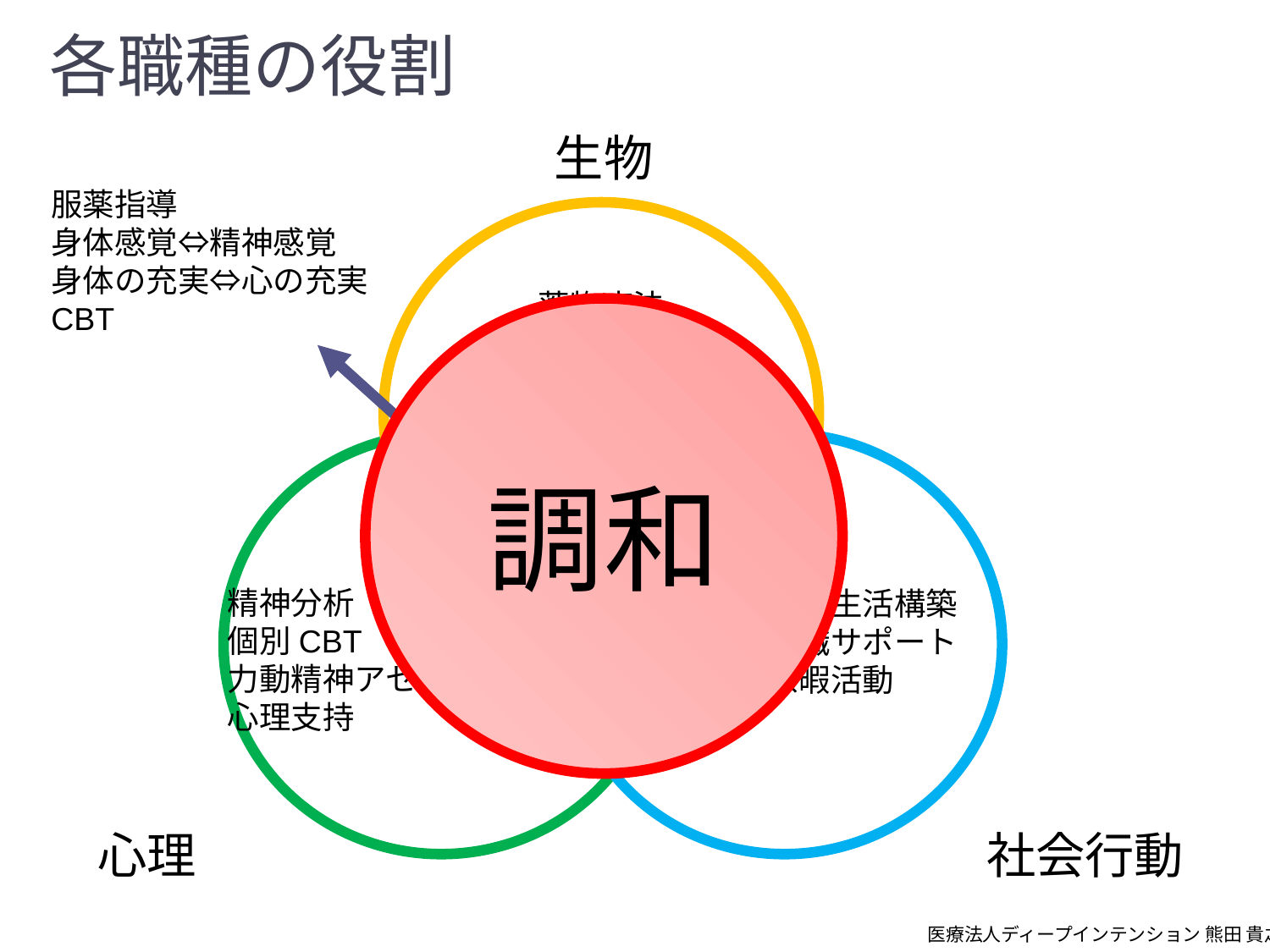

# 各職種の役割
生物
服薬指導
身体感覚⇔精神感覚
身体の充実⇔心の充実
CBT

薬物療法
身体リハ
身体ケア

調和

社会資源
精神分析
個別CBT
力動精神アセスメント
心理支持

社会生活構築
就職サポート
余暇活動
SST
心理
社会行動
医療法人ディープインテンション 熊田 貴之